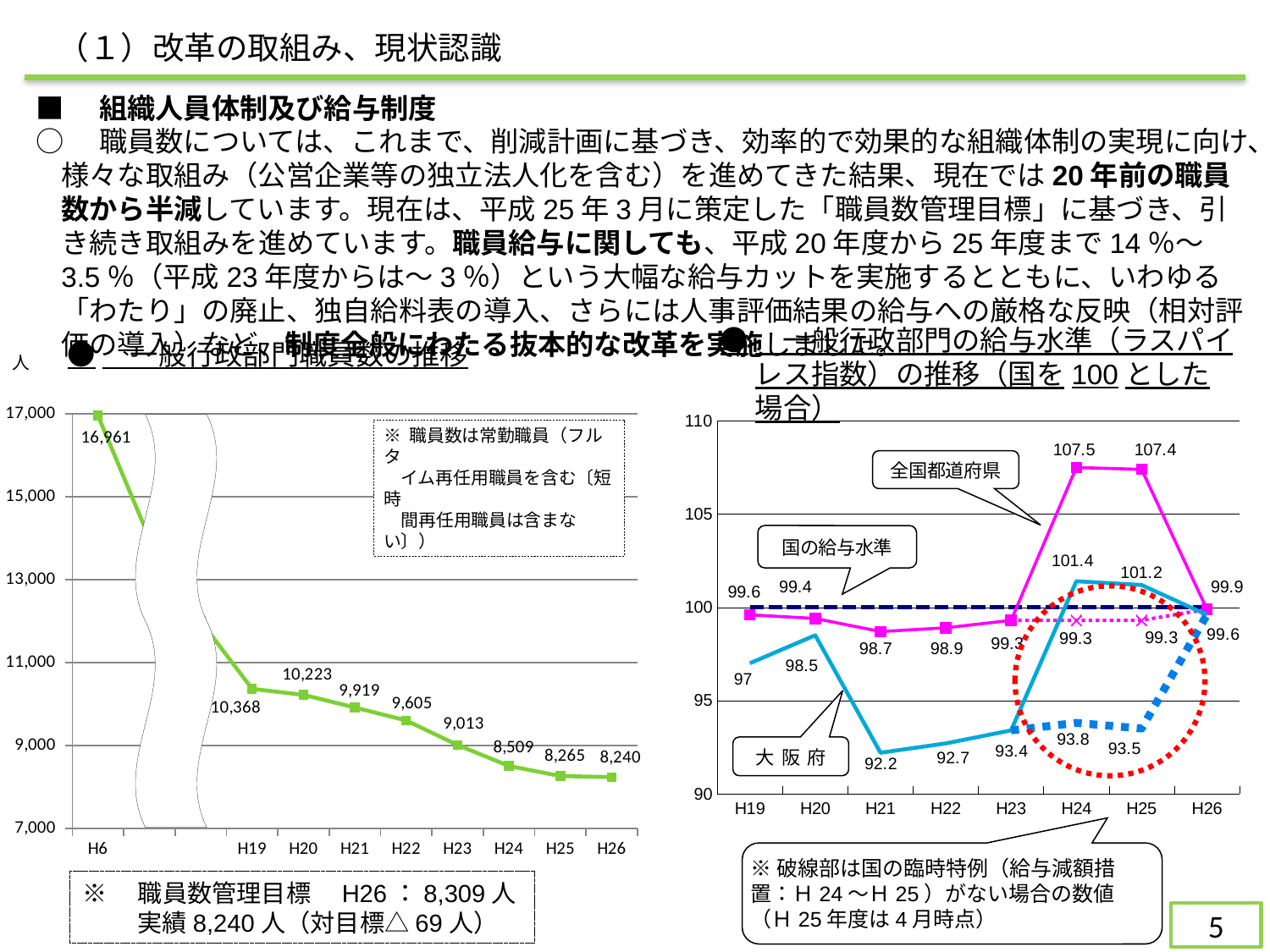

（１）改革の取組み、現状認識
■　組織人員体制及び給与制度
○　職員数については、これまで、削減計画に基づき、効率的で効果的な組織体制の実現に向け、様々な取組み（公営企業等の独立法人化を含む）を進めてきた結果、現在では20年前の職員数から半減しています。現在は、平成25年3月に策定した「職員数管理目標」に基づき、引き続き取組みを進めています。職員給与に関しても、平成20年度から25年度まで14％～3.5％（平成23年度からは～3％）という大幅な給与カットを実施するとともに、いわゆる「わたり」の廃止、独自給料表の導入、さらには人事評価結果の給与への厳格な反映（相対評価の導入）など、制度全般にわたる抜本的な改革を実施しました。
●　一般行政部門職員数の推移
●　一般行政部門の給与水準（ラスパイレス指数）の推移（国を100とした場合）
人

### Chart

| Category |  |  |  |  |  |
|---|---|---|---|---|---|
| H19 | 100.0 | 99.6 | None | 97.0 | None |
| H20 | 100.0 | 99.4 | None | 98.5 | None |
| H21 | 100.0 | 98.7 | None | 92.2 | None |
| H22 | 100.0 | 98.9 | None | 92.7 | None |
| H23 | 100.0 | 99.3 | 99.3 | 93.4 | 93.4 |
| H24 | 100.0 | 107.5 | 99.3 | 101.4 | 93.8 |
| H25 | 100.0 | 107.4 | 99.3 | 101.2 | 93.5 |
| H26 | 100.0 | 99.9 | 99.9 | 99.6 | 99.6 |

### Chart

| Category | 職員数 |
|---|---|
| H6 | 16961.0 |
|  | 14000.0 |
|  | 12000.0 |
| H19 | 10368.0 |
| H20 | 10223.0 |
| H21 | 9919.0 |
| H22 | 9605.0 |
| H23 | 9013.0 |
| H24 | 8509.0 |
| H25 | 8265.0 |
| H26 | 8240.0 |
※ 職員数は常勤職員（フルタ
　イム再任用職員を含む〔短時
　間再任用職員は含まない〕）

※破線部は国の臨時特例（給与減額措置：Ｈ24～Ｈ25）がない場合の数値（Ｈ25年度は4月時点）
※　職員数管理目標　H26：8,309人
　　 実績8,240人（対目標△69人）
5